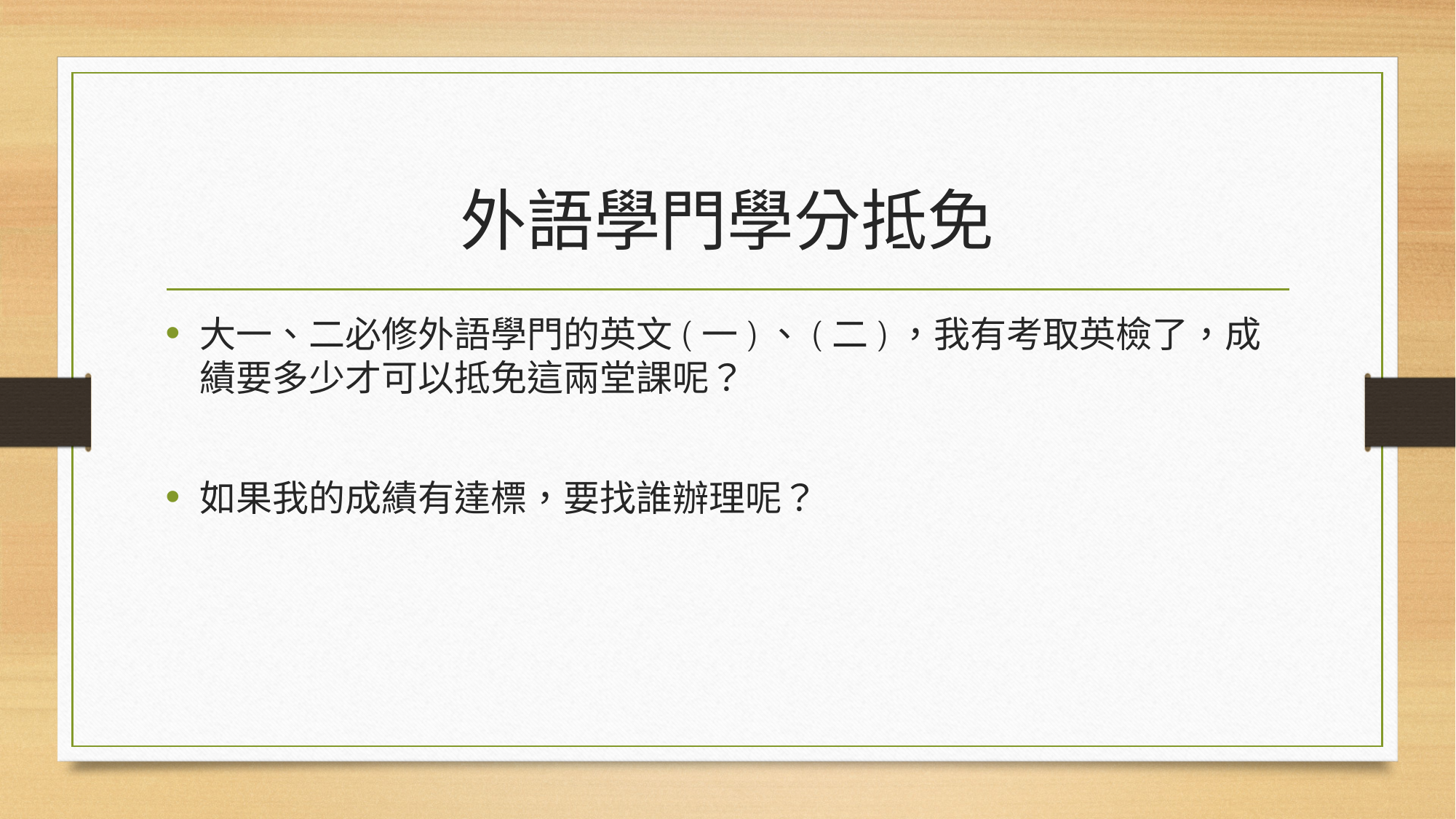

# 外語學門學分抵免
大一、二必修外語學門的英文(一)、(二)，我有考取英檢了，成績要多少才可以抵免這兩堂課呢？

如果我的成績有達標，要找誰辦理呢？